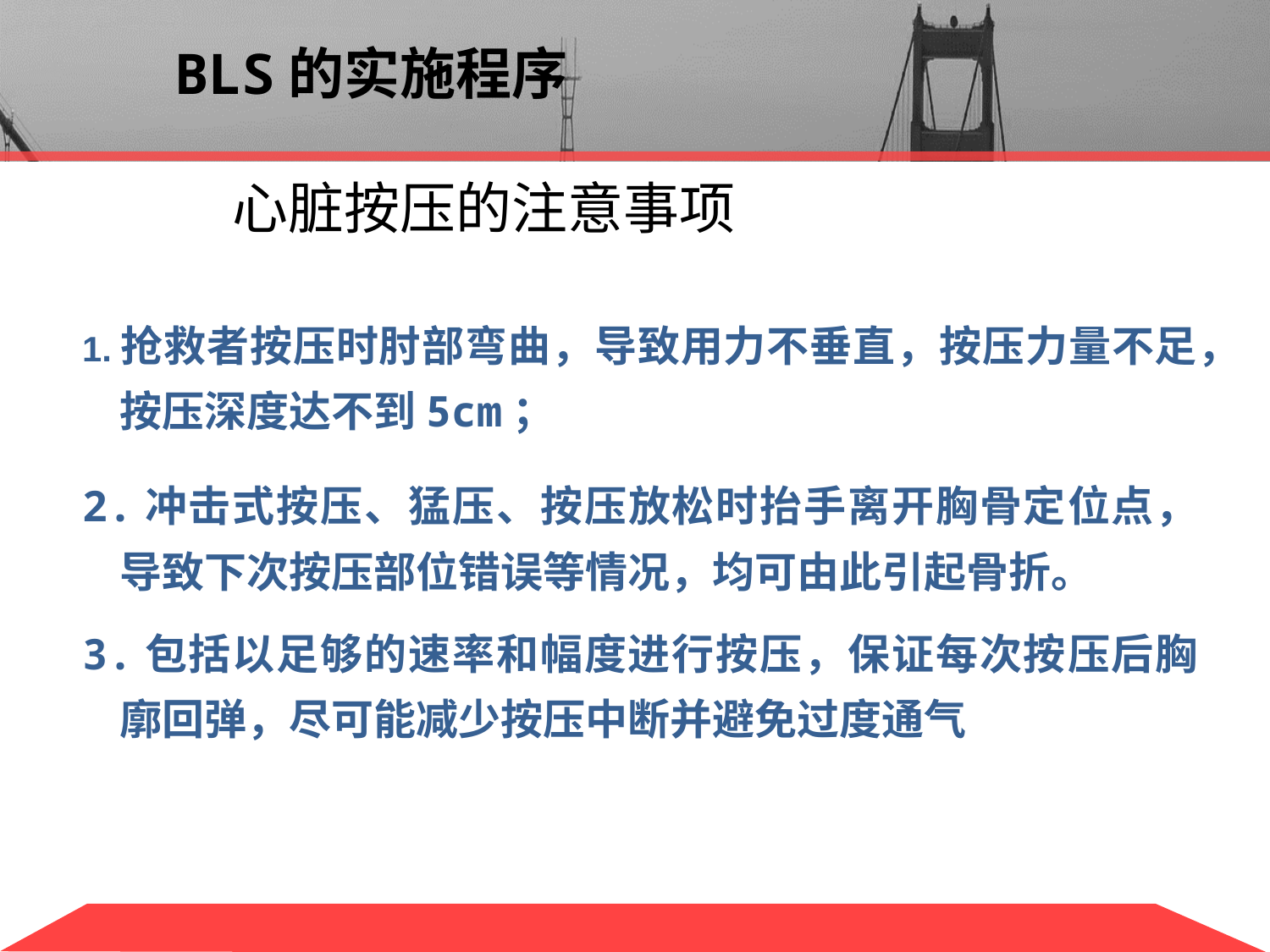

# BLS的实施程序 心脏按压的注意事项
1.抢救者按压时肘部弯曲，导致用力不垂直，按压力量不足，按压深度达不到5cm；
2.冲击式按压、猛压、按压放松时抬手离开胸骨定位点，导致下次按压部位错误等情况，均可由此引起骨折。
3.包括以足够的速率和幅度进行按压，保证每次按压后胸廓回弹，尽可能减少按压中断并避免过度通气